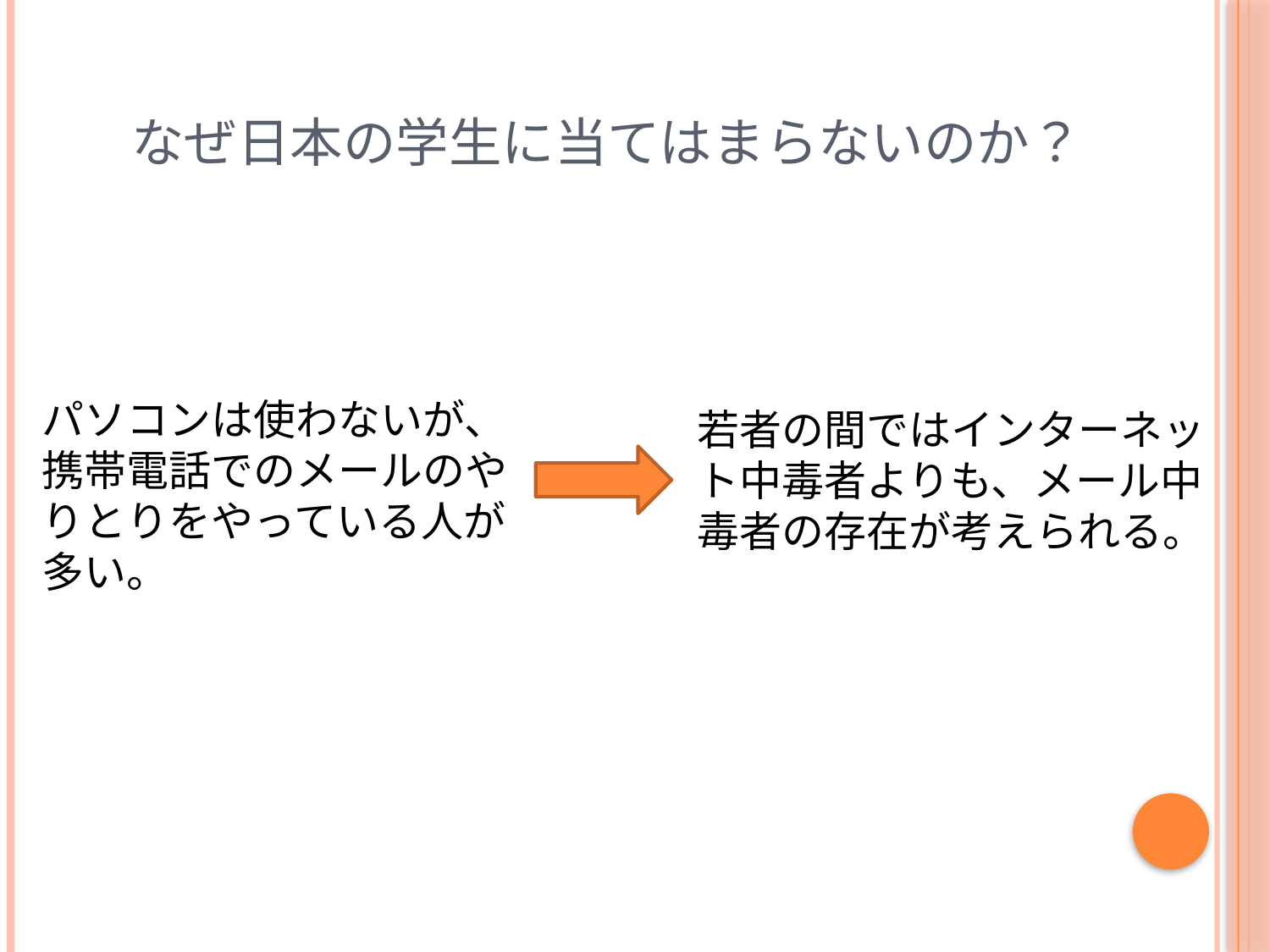

# なぜ日本の学生に当てはまらないのか？
パソコンは使わないが、携帯電話でのメールのやりとりをやっている人が多い。

若者の間ではインターネット中毒者よりも、メール中毒者の存在が考えられる。